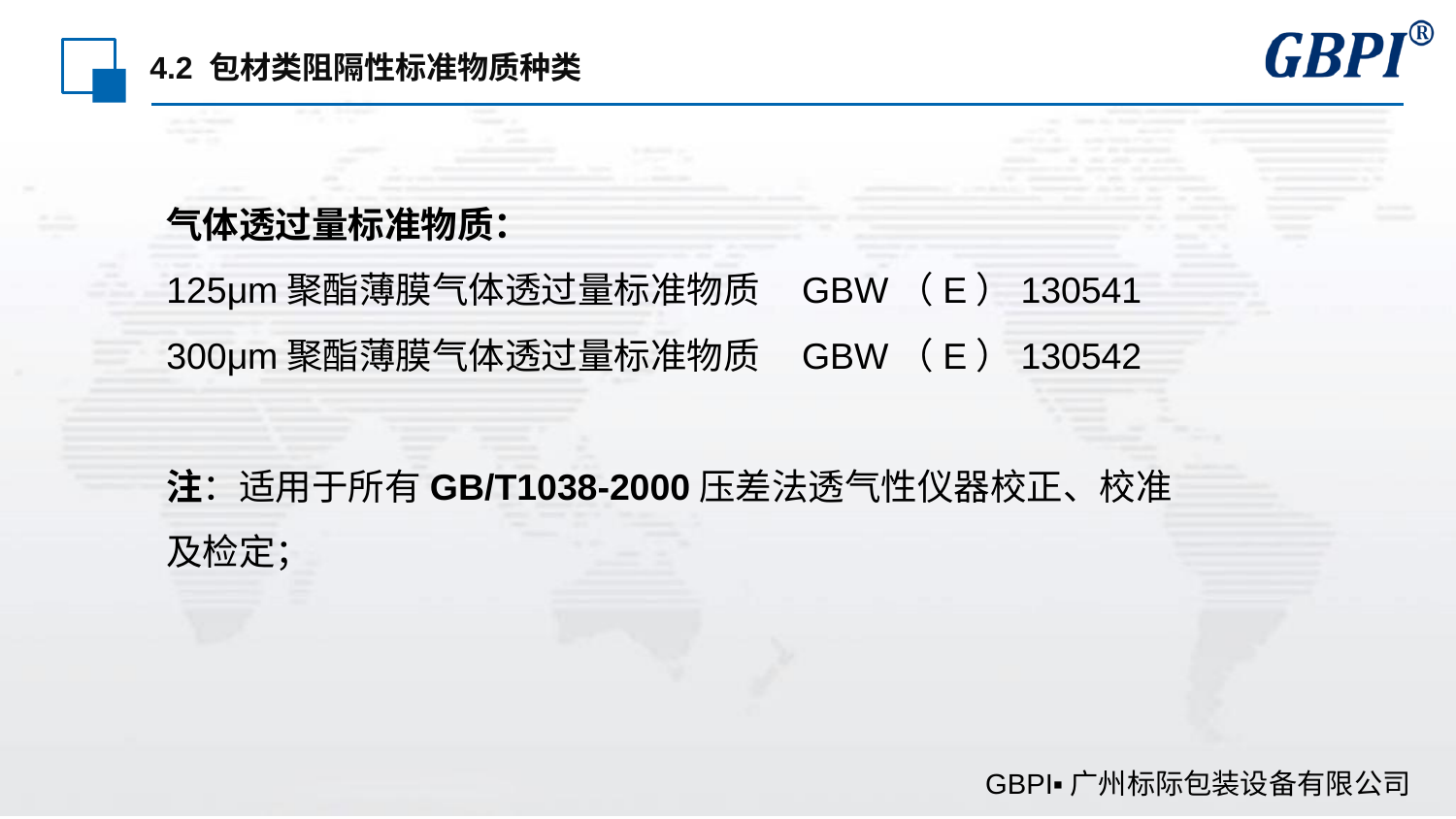

# 4.2 包材类阻隔性标准物质种类
气体透过量标准物质：
125μm聚酯薄膜气体透过量标准物质    GBW（E）130541
300μm聚酯薄膜气体透过量标准物质    GBW（E）130542

注：适用于所有GB/T1038-2000压差法透气性仪器校正、校准及检定；